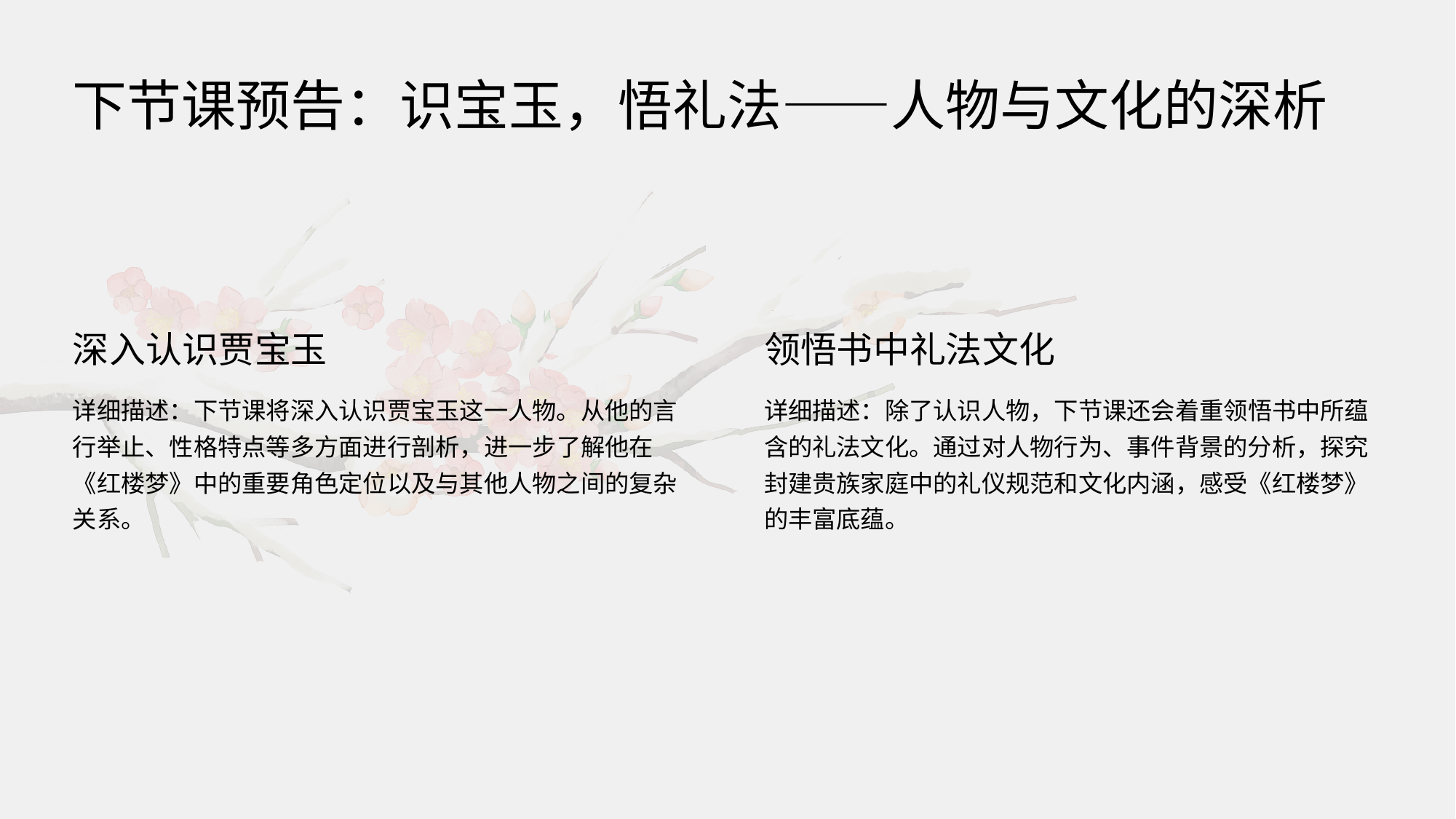

下节课预告：识宝玉，悟礼法——人物与文化的深析
深入认识贾宝玉
领悟书中礼法文化
详细描述：下节课将深入认识贾宝玉这一人物。从他的言行举止、性格特点等多方面进行剖析，进一步了解他在《红楼梦》中的重要角色定位以及与其他人物之间的复杂关系。
详细描述：除了认识人物，下节课还会着重领悟书中所蕴含的礼法文化。通过对人物行为、事件背景的分析，探究封建贵族家庭中的礼仪规范和文化内涵，感受《红楼梦》的丰富底蕴。